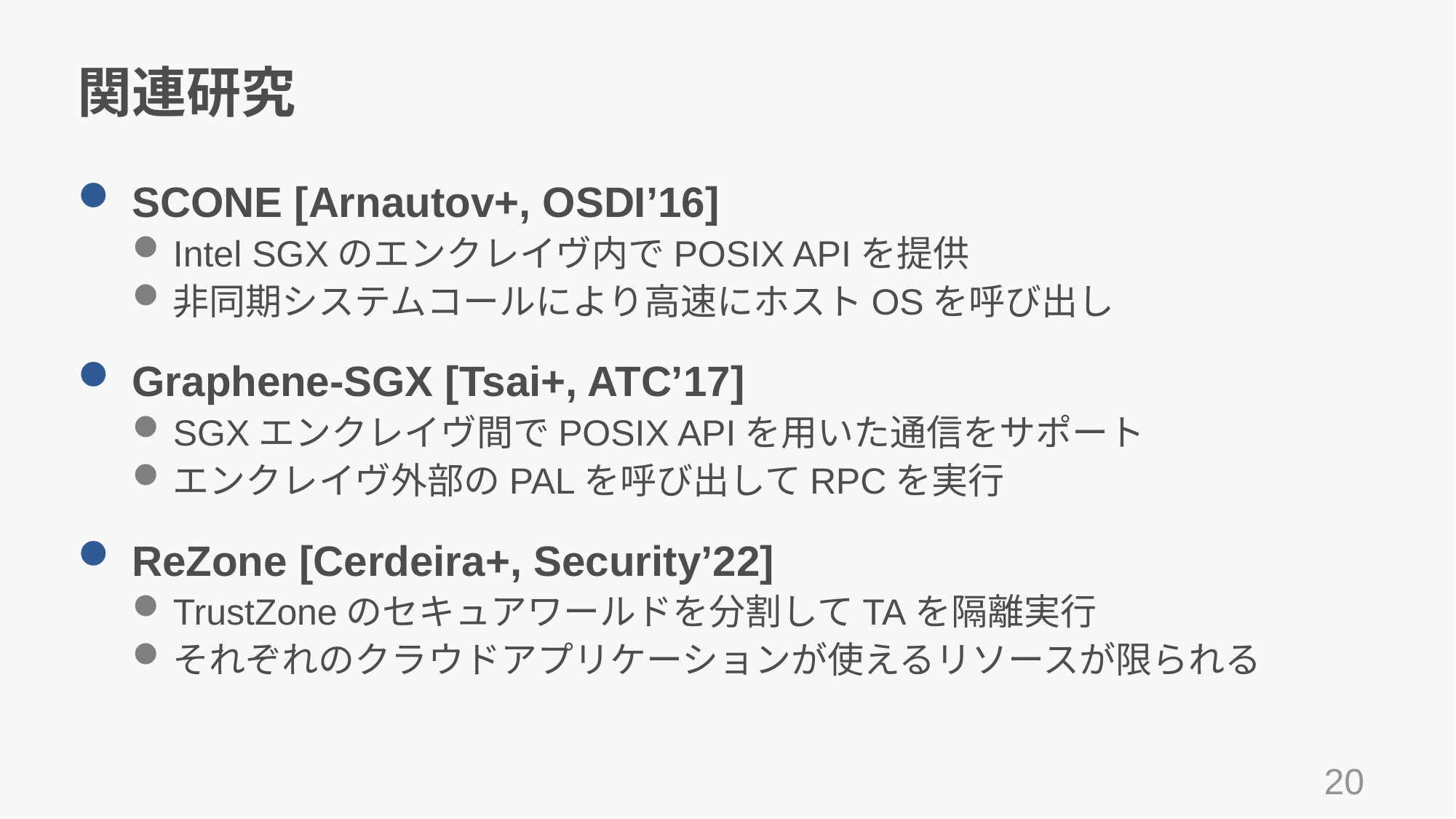

# 関連研究
SCONE [Arnautov+, OSDI’16]
Intel SGXのエンクレイヴ内でPOSIX APIを提供
非同期システムコールにより高速にホストOSを呼び出し
Graphene-SGX [Tsai+, ATC’17]
SGXエンクレイヴ間でPOSIX APIを用いた通信をサポート
エンクレイヴ外部のPALを呼び出してRPCを実行
ReZone [Cerdeira+, Security’22]
TrustZoneのセキュアワールドを分割してTAを隔離実行
それぞれのクラウドアプリケーションが使えるリソースが限られる